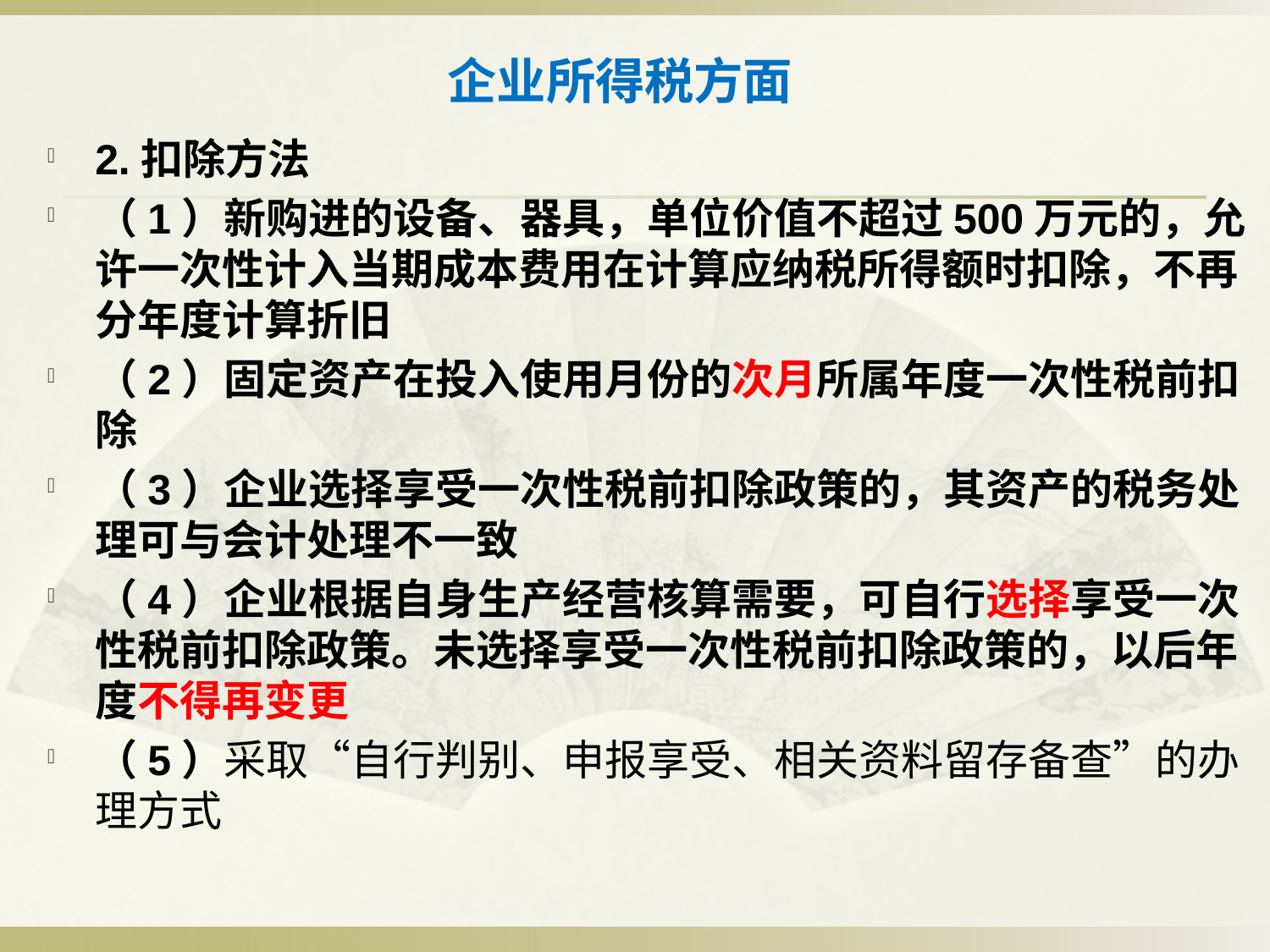

# 企业所得税方面
2.扣除方法
（1）新购进的设备、器具，单位价值不超过500万元的，允许一次性计入当期成本费用在计算应纳税所得额时扣除，不再分年度计算折旧
（2）固定资产在投入使用月份的次月所属年度一次性税前扣除
（3）企业选择享受一次性税前扣除政策的，其资产的税务处理可与会计处理不一致
（4）企业根据自身生产经营核算需要，可自行选择享受一次性税前扣除政策。未选择享受一次性税前扣除政策的，以后年度不得再变更
（5）采取“自行判别、申报享受、相关资料留存备查”的办理方式